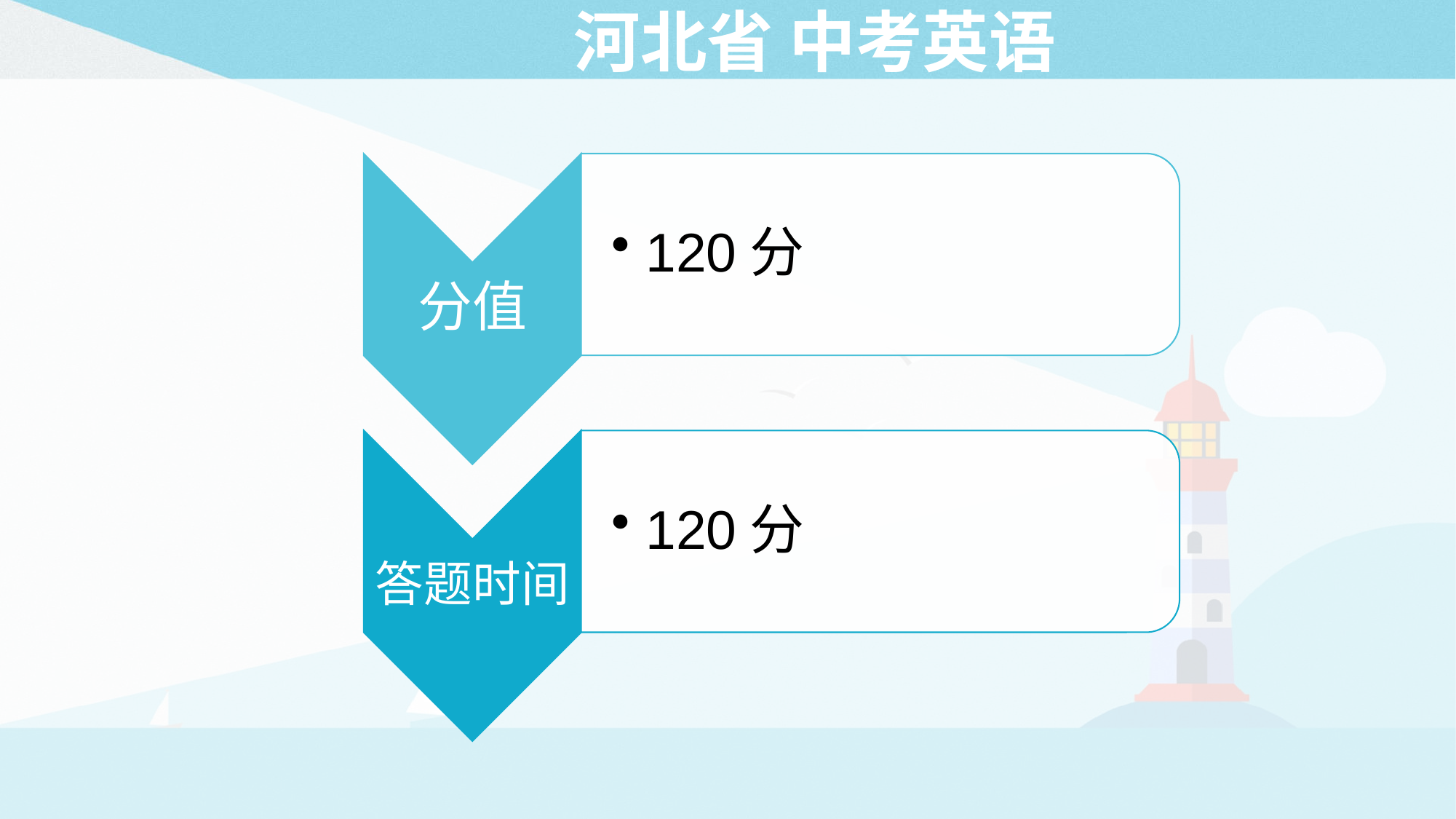

# 河北省 中考英语
分值
120分
答题时间
120分